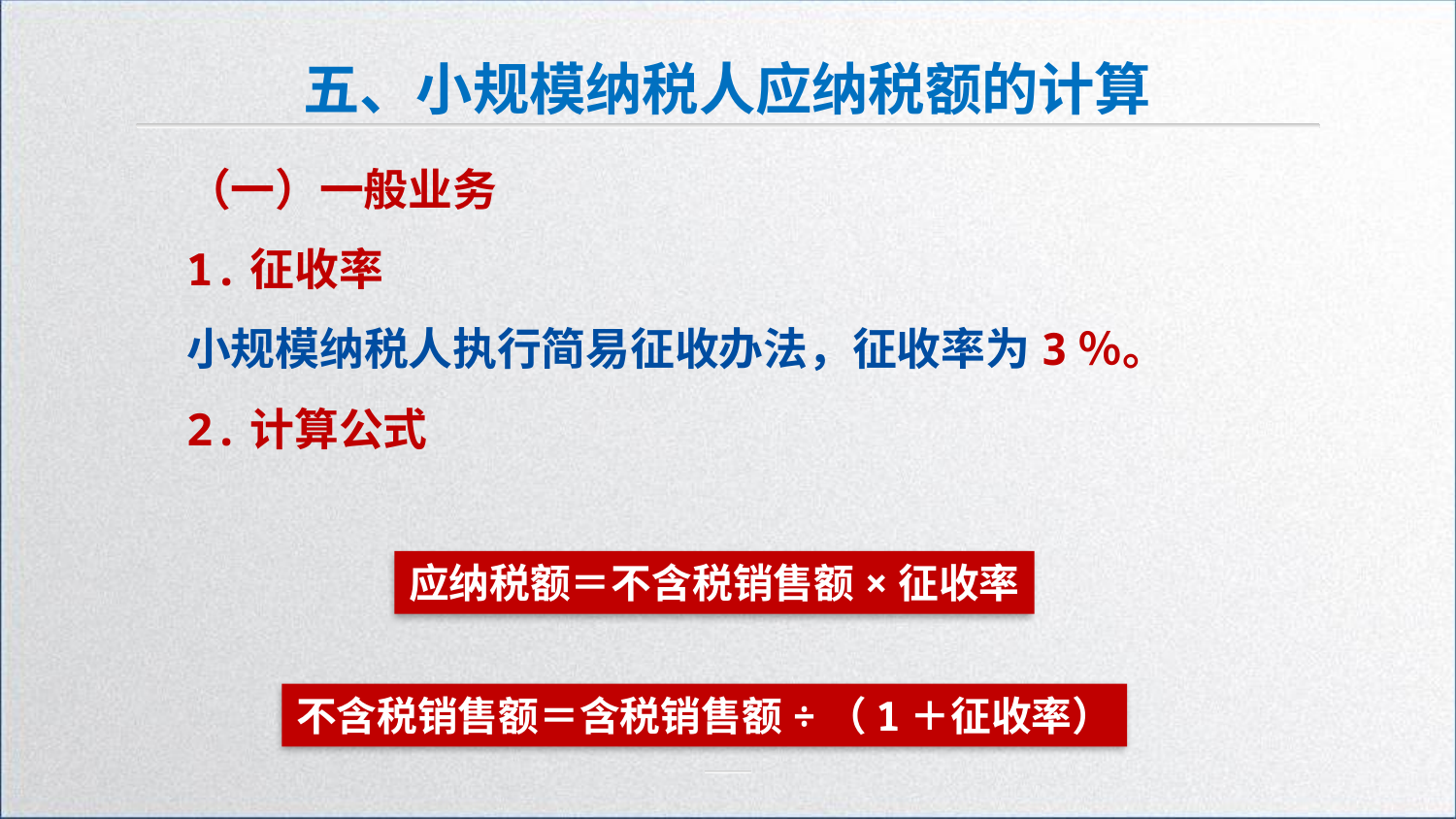

五、小规模纳税人应纳税额的计算
（一）一般业务
1.征收率
小规模纳税人执行简易征收办法，征收率为3％。
2.计算公式
应纳税额＝不含税销售额×征收率
不含税销售额＝含税销售额÷（1＋征收率）